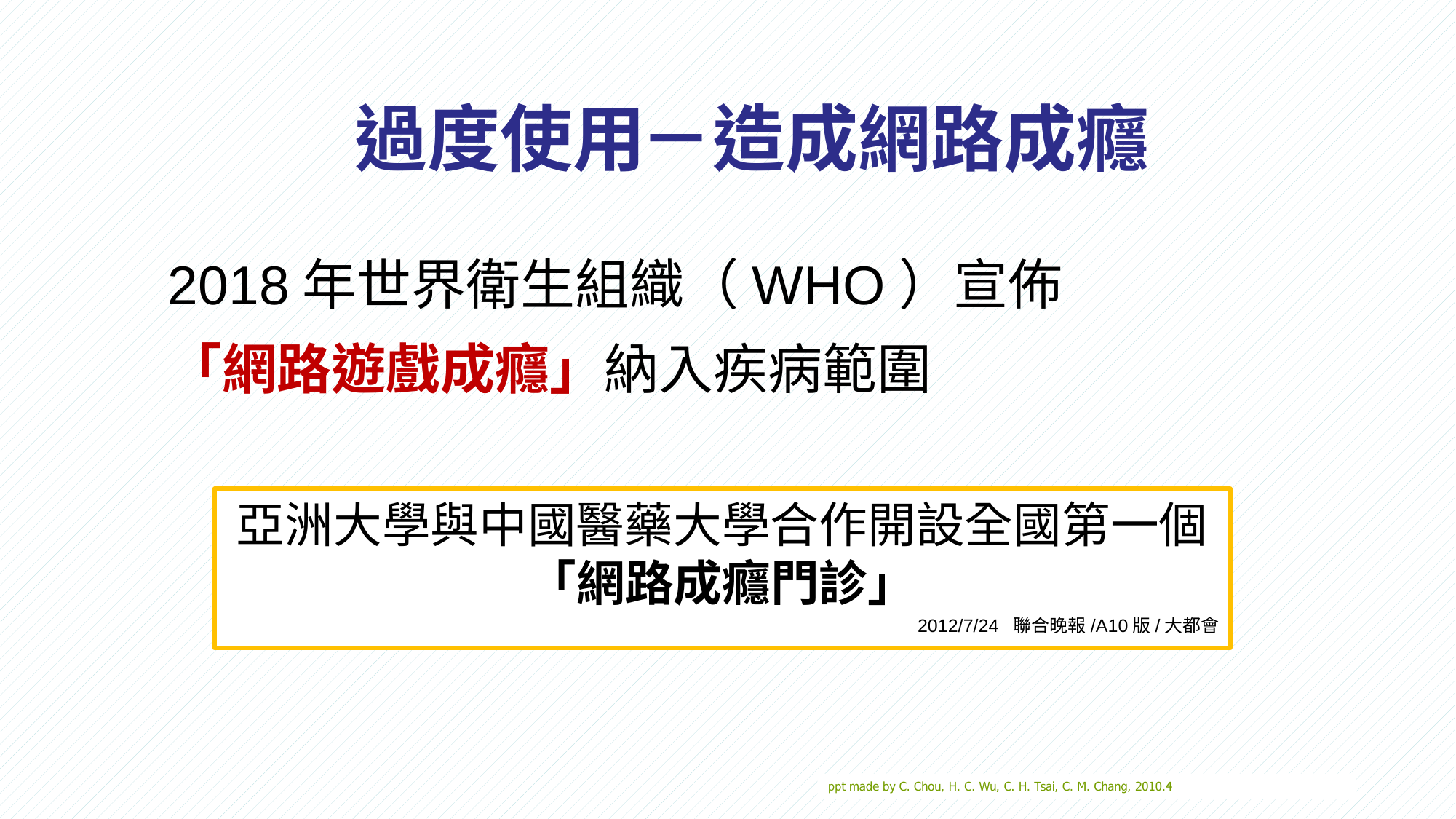

過度使用
－造成網路成癮
2018年世界衛生組織（WHO）宣佈
「網路遊戲成癮」納入疾病範圍
亞洲大學與中國醫藥大學合作開設全國第一個「網路成癮門診」
2012/7/24  聯合晚報/A10版/大都會